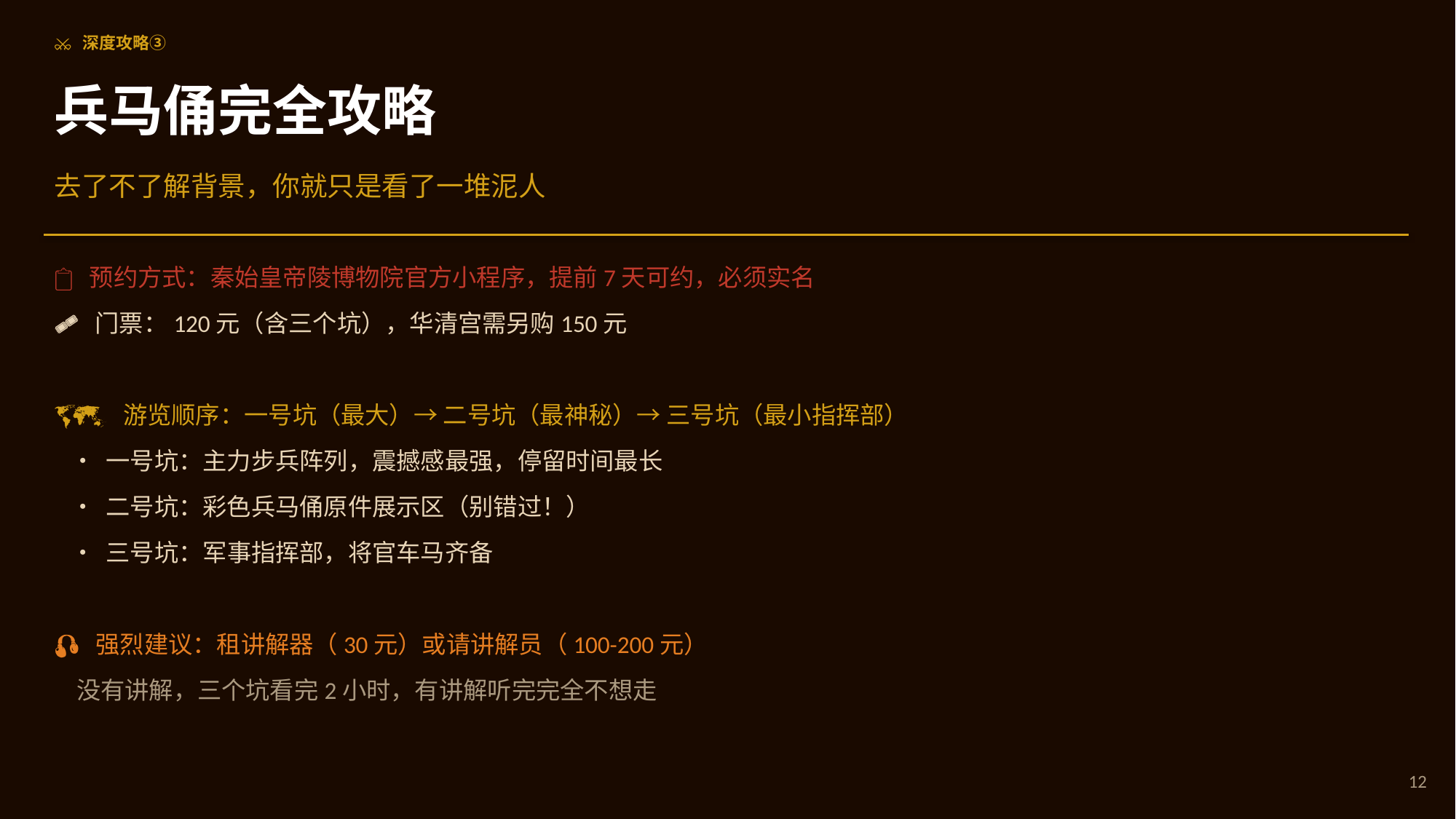

⚔️  深度攻略③
兵马俑完全攻略
去了不了解背景，你就只是看了一堆泥人
📋  预约方式：秦始皇帝陵博物院官方小程序，提前7天可约，必须实名
🎟  门票：120元（含三个坑），华清宫需另购150元

🗺  游览顺序：一号坑（最大）→ 二号坑（最神秘）→ 三号坑（最小指挥部）
   • 一号坑：主力步兵阵列，震撼感最强，停留时间最长
   • 二号坑：彩色兵马俑原件展示区（别错过！）
   • 三号坑：军事指挥部，将官车马齐备

🎧  强烈建议：租讲解器（30元）或请讲解员（100-200元）
   没有讲解，三个坑看完2小时，有讲解听完完全不想走
12